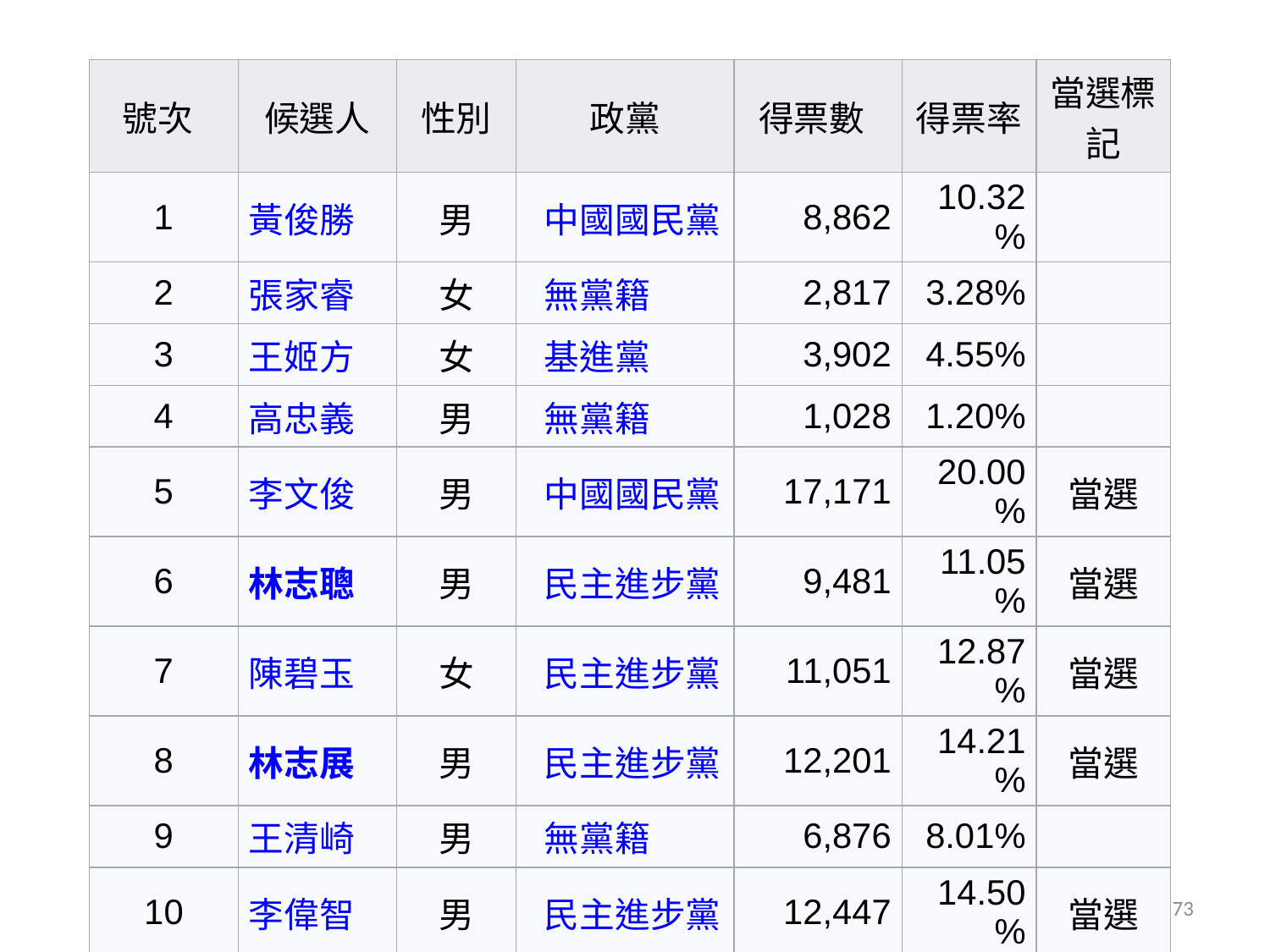

#
| 號次 | 候選人 | 性別 | 政黨 | 得票數 | 得票率 | 當選標記 |
| --- | --- | --- | --- | --- | --- | --- |
| 1 | 黃俊勝 | 男 | 中國國民黨 | 8,862 | 10.32% |  |
| 2 | 張家睿 | 女 | 無黨籍 | 2,817 | 3.28% |  |
| 3 | 王姬方 | 女 | 基進黨 | 3,902 | 4.55% |  |
| 4 | 高忠義 | 男 | 無黨籍 | 1,028 | 1.20% |  |
| 5 | 李文俊 | 男 | 中國國民黨 | 17,171 | 20.00% | 當選 |
| 6 | 林志聰 | 男 | 民主進步黨 | 9,481 | 11.05% | 當選 |
| 7 | 陳碧玉 | 女 | 民主進步黨 | 11,051 | 12.87% | 當選 |
| 8 | 林志展 | 男 | 民主進步黨 | 12,201 | 14.21% | 當選 |
| 9 | 王清崎 | 男 | 無黨籍 | 6,876 | 8.01% |  |
| 10 | 李偉智 | 男 | 民主進步黨 | 12,447 | 14.50% | 當選 |
73